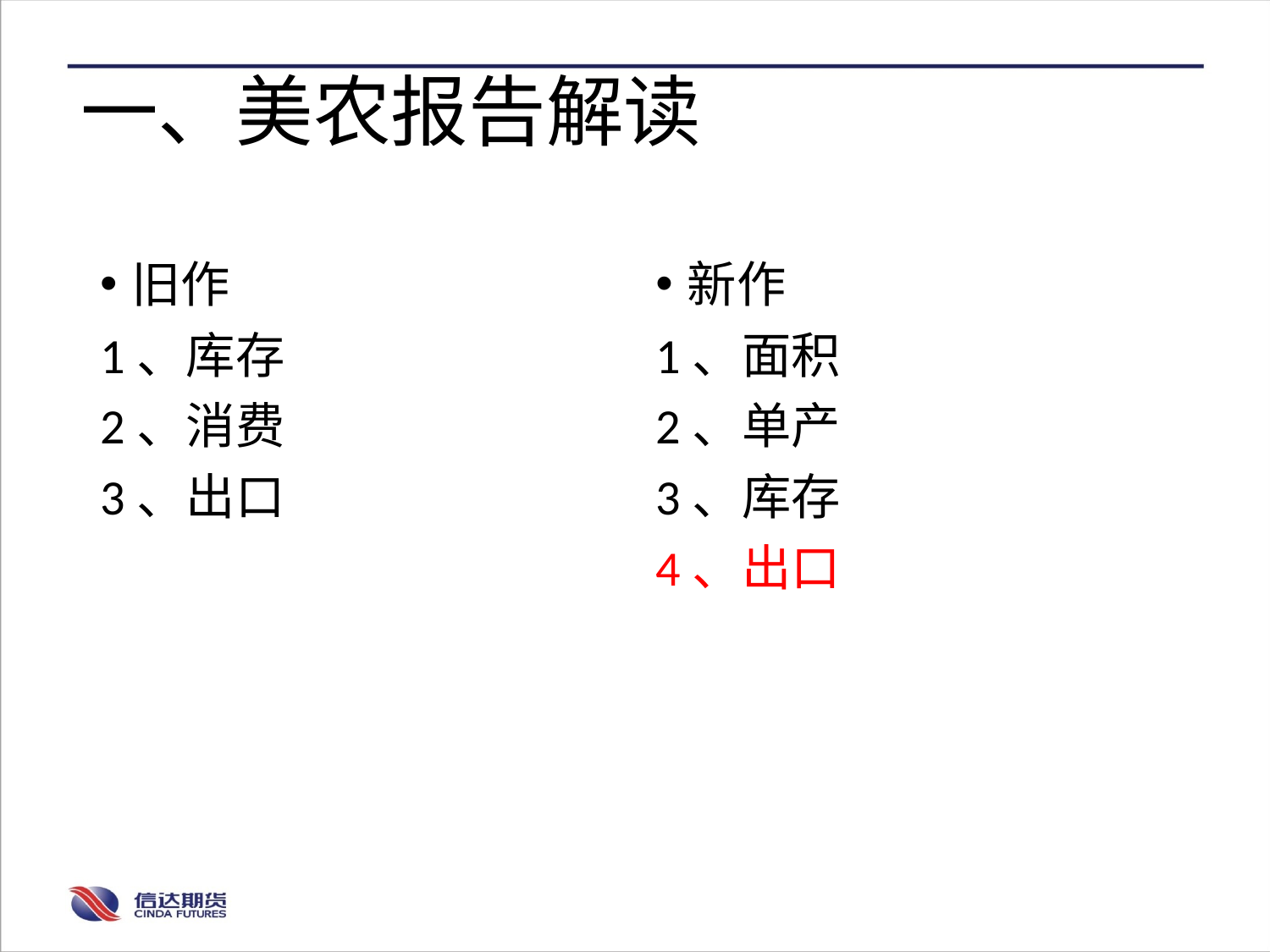

一、美农报告解读
旧作
1、库存
2、消费
3、出口
新作
1、面积
2、单产
3、库存
4、出口